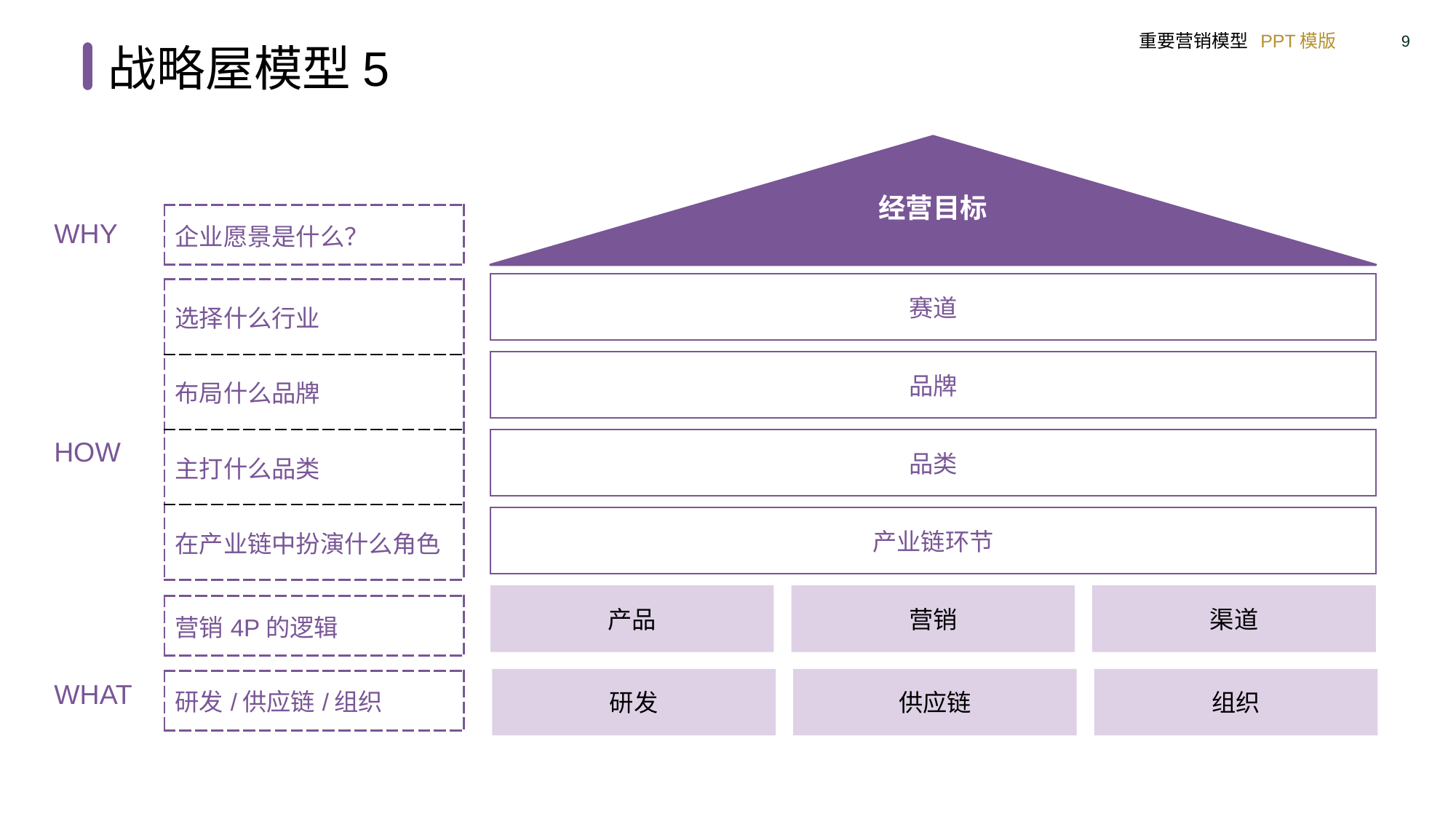

战略屋模型5
经营目标

| 企业愿景是什么？ |
| --- |
WHY
赛道
| 选择什么行业 |
| --- |
| 布局什么品牌 |
| 主打什么品类 |
| 在产业链中扮演什么角色 |
品牌
HOW
品类
产业链环节
产品
营销
渠道
| 营销4P的逻辑 |
| --- |
研发
供应链
组织
| 研发/供应链/组织 |
| --- |
WHAT